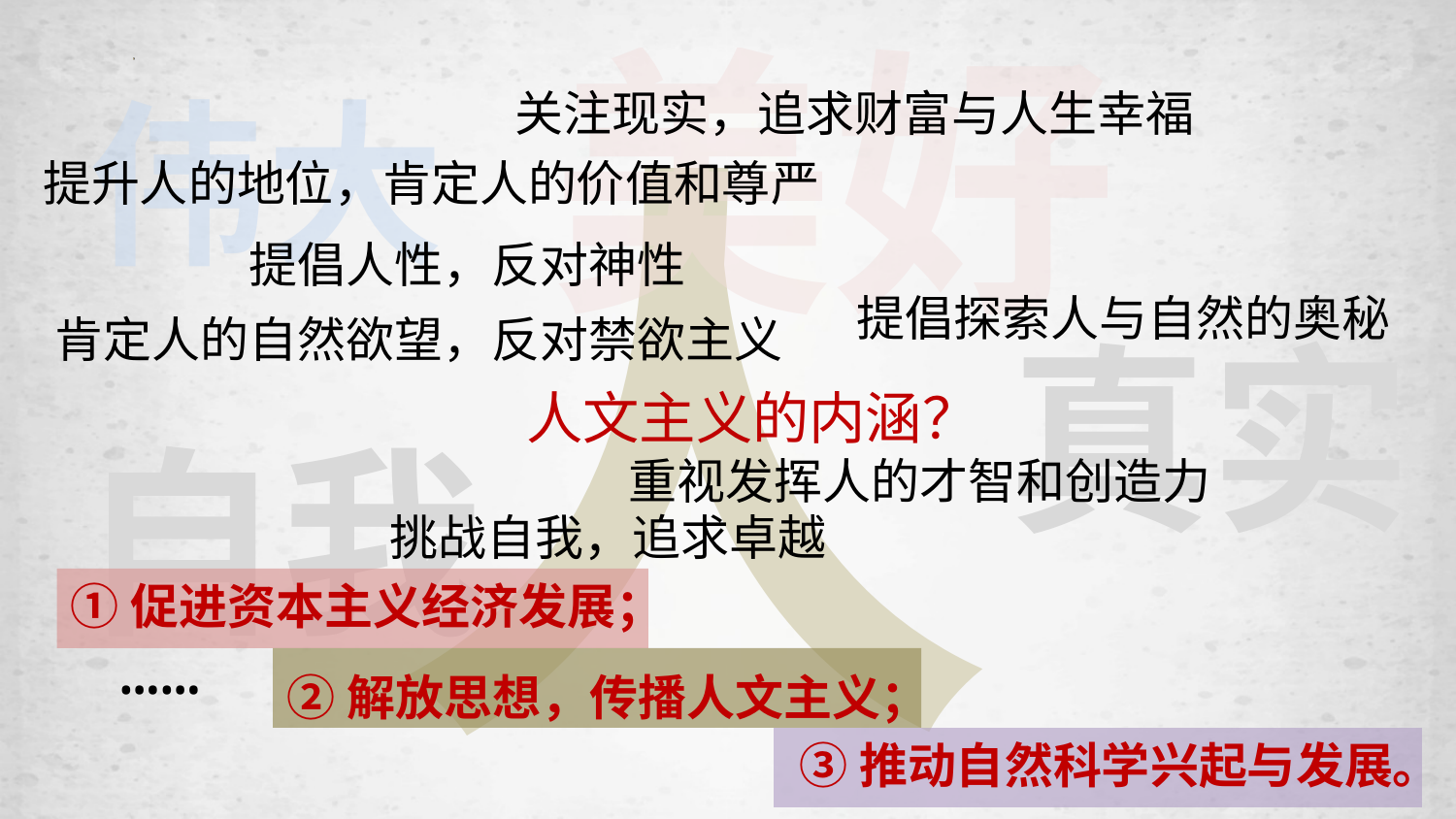

美好
伟大
人
关注现实，追求财富与人生幸福
提升人的地位，肯定人的价值和尊严
提倡人性，反对神性
提倡探索人与自然的奥秘
肯定人的自然欲望，反对禁欲主义
真实
人文主义的内涵？
自我
重视发挥人的才智和创造力

挑战自我，追求卓越

①促进资本主义经济发展；
……

②解放思想，传播人文主义；

 ③推动自然科学兴起与发展。